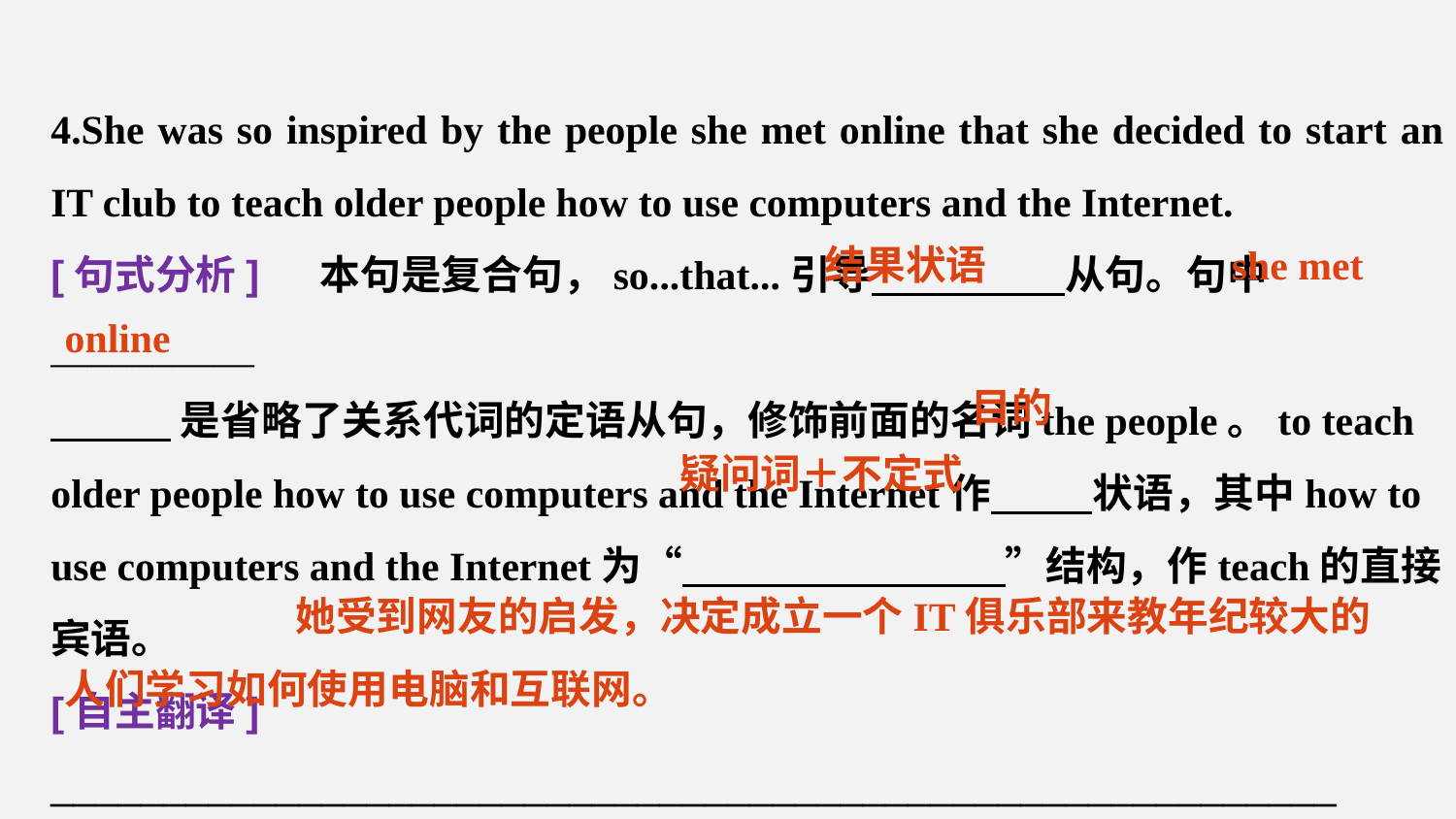

4.She was so inspired by the people she met online that she decided to start an IT club to teach older people how to use computers and the Internet.
[句式分析]　 本句是复合句，so...that...引导                     从句。句中__________
             是省略了关系代词的定语从句，修饰前面的名词the people。to teach older people how to use computers and the Internet作           状语，其中how to use computers and the Internet为“                                   ”结构，作teach的直接宾语。
[自主翻译]　_________________________________________________________ _____________________________
结果状语
she met
online
目的
疑问词＋不定式
                        她受到网友的启发，决定成立一个IT俱乐部来教年纪较大的人们学习如何使用电脑和互联网。